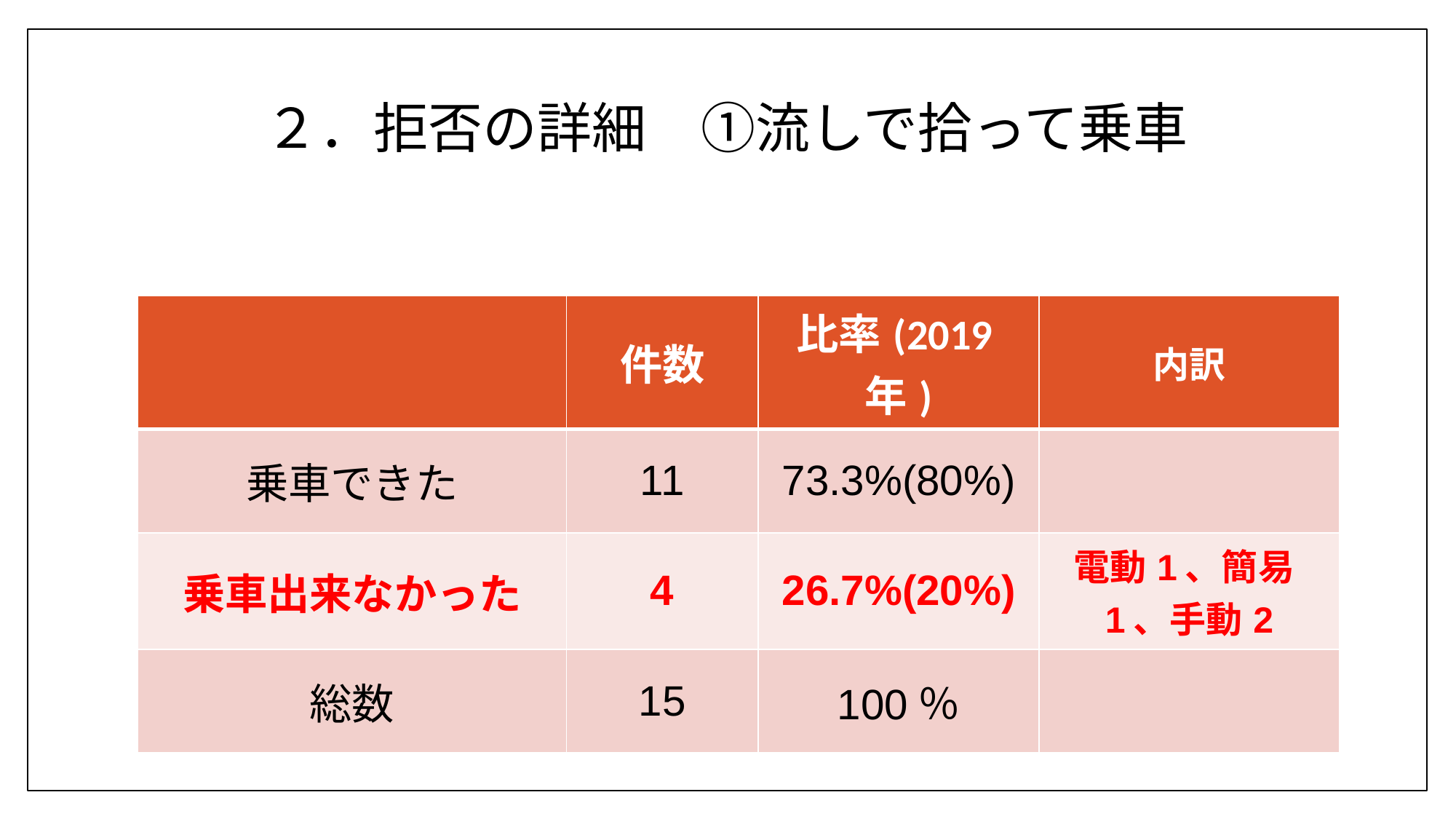

# ２．拒否の詳細　①流しで拾って乗車
|  | 件数 | 比率(2019年) | 内訳 |
| --- | --- | --- | --- |
| 乗車できた | 11 | 73.3%(80%) |  |
| 乗車出来なかった | 4 | 26.7%(20%) | 電動1、簡易1、手動2 |
| 総数 | 15 | 100％ |  |